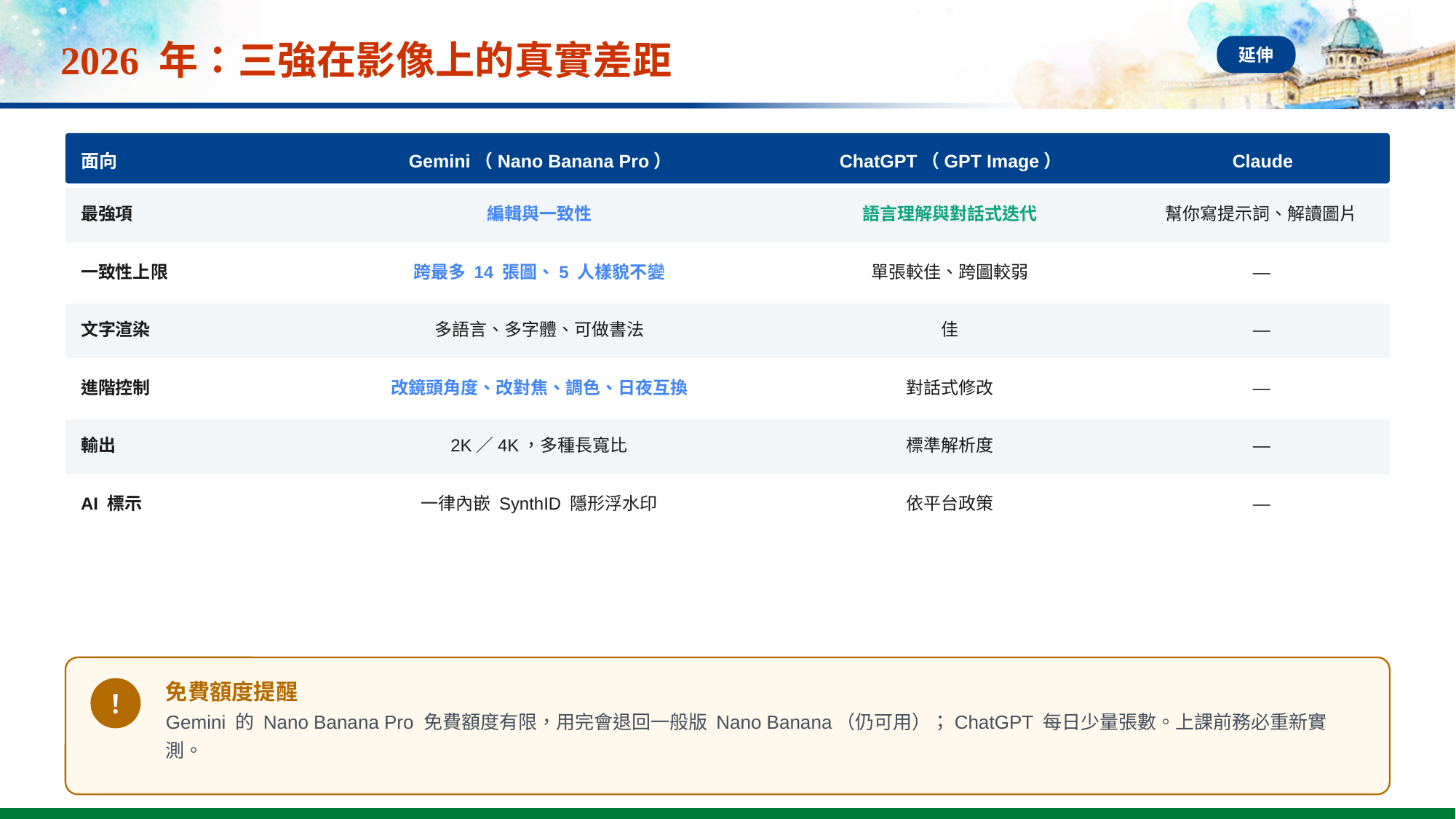

# 2026 年：三強在影像上的真實差距
延伸

面向
Gemini（Nano Banana Pro）
ChatGPT（GPT Image）
Claude

最強項
編輯與一致性
語言理解與對話式迭代
幫你寫提示詞、解讀圖片
一致性上限
跨最多 14 張圖、5 人樣貌不變
單張較佳、跨圖較弱
—

文字渲染
多語言、多字體、可做書法
佳
—
進階控制
改鏡頭角度、改對焦、調色、日夜互換
對話式修改
—

輸出
2K／4K，多種長寬比
標準解析度
—
AI 標示
一律內嵌 SynthID 隱形浮水印
依平台政策
—

免費額度提醒
！
Gemini 的 Nano Banana Pro 免費額度有限，用完會退回一般版 Nano Banana（仍可用）；ChatGPT 每日少量張數。上課前務必重新實測。